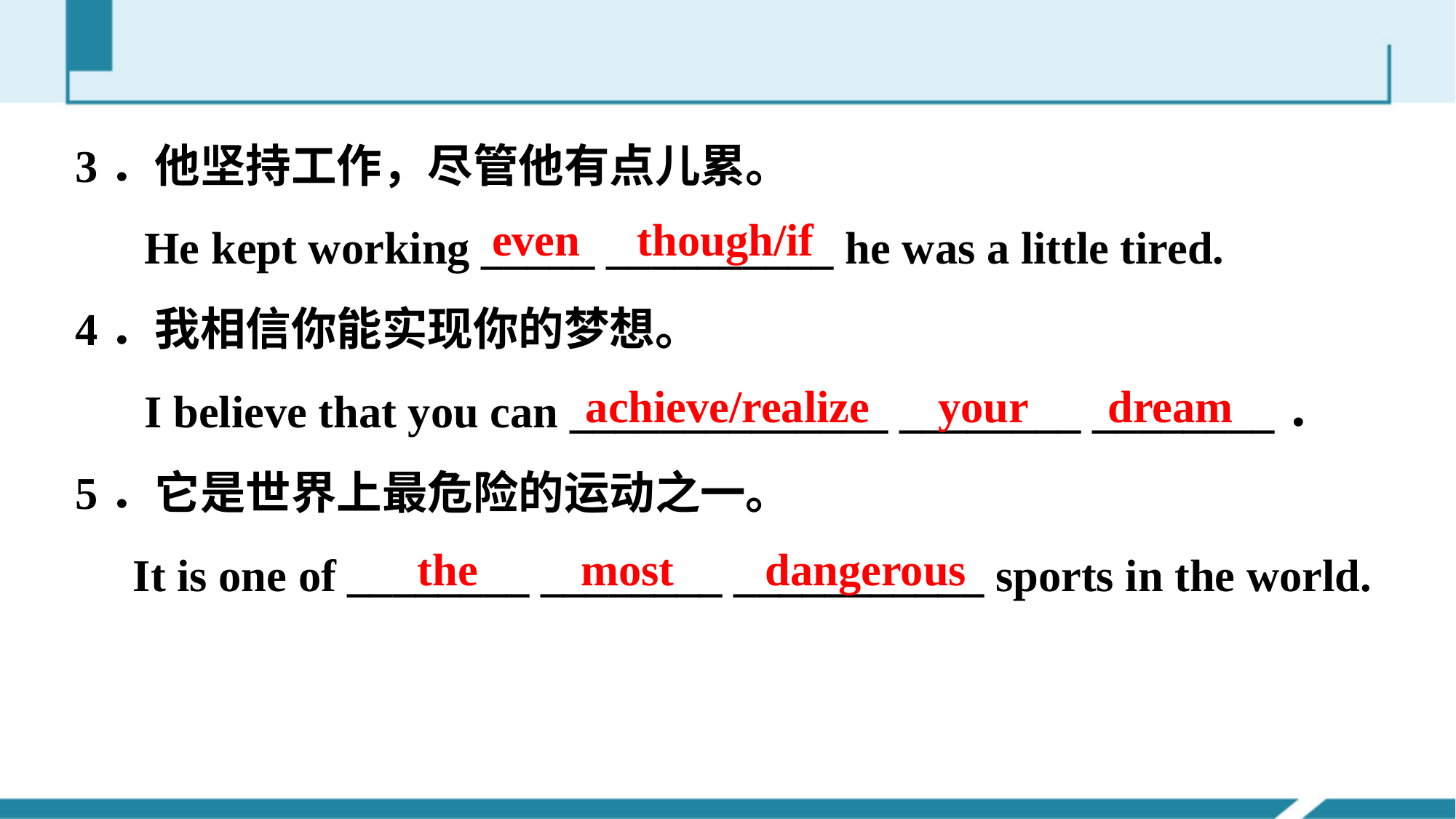

3．他坚持工作，尽管他有点儿累。
      He kept working _____ __________ he was a little tired.
4．我相信你能实现你的梦想。
      I believe that you can ______________ ________ ________．
5．它是世界上最危险的运动之一。
     It is one of ________ ________ ___________ sports in the world.
even     though/if
achieve/realize      your       dream
the         most        dangerous